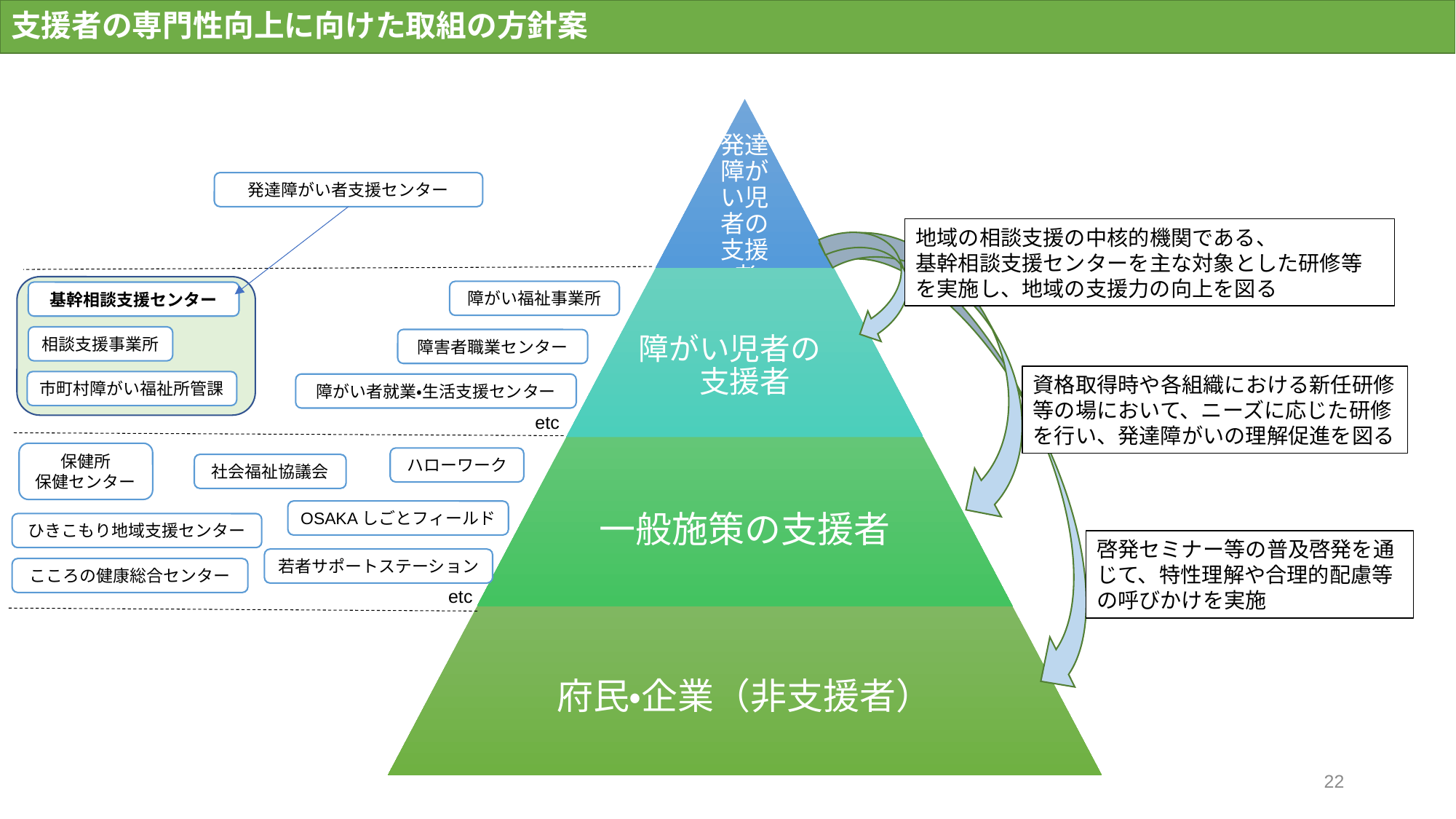

支援者の専門性向上に向けた取組の方針案
発達障がい児者の支援者
障がい児者の　支援者
一般施策の支援者
府民・企業（非支援者）
発達障がい者支援センター

地域の相談支援の中核的機関である、
基幹相談支援センターを主な対象とした研修等を実施し、地域の支援力の向上を図る

障がい福祉事業所
基幹相談支援センター
相談支援事業所
障害者職業センター
資格取得時や各組織における新任研修等の場において、ニーズに応じた研修を行い、発達障がいの理解促進を図る
市町村障がい福祉所管課
障がい者就業・生活支援センター
etc
保健所
保健センター
ハローワーク
社会福祉協議会
OSAKAしごとフィールド
ひきこもり地域支援センター
啓発セミナー等の普及啓発を通じて、特性理解や合理的配慮等の呼びかけを実施
若者サポートステーション
こころの健康総合センター
etc
22